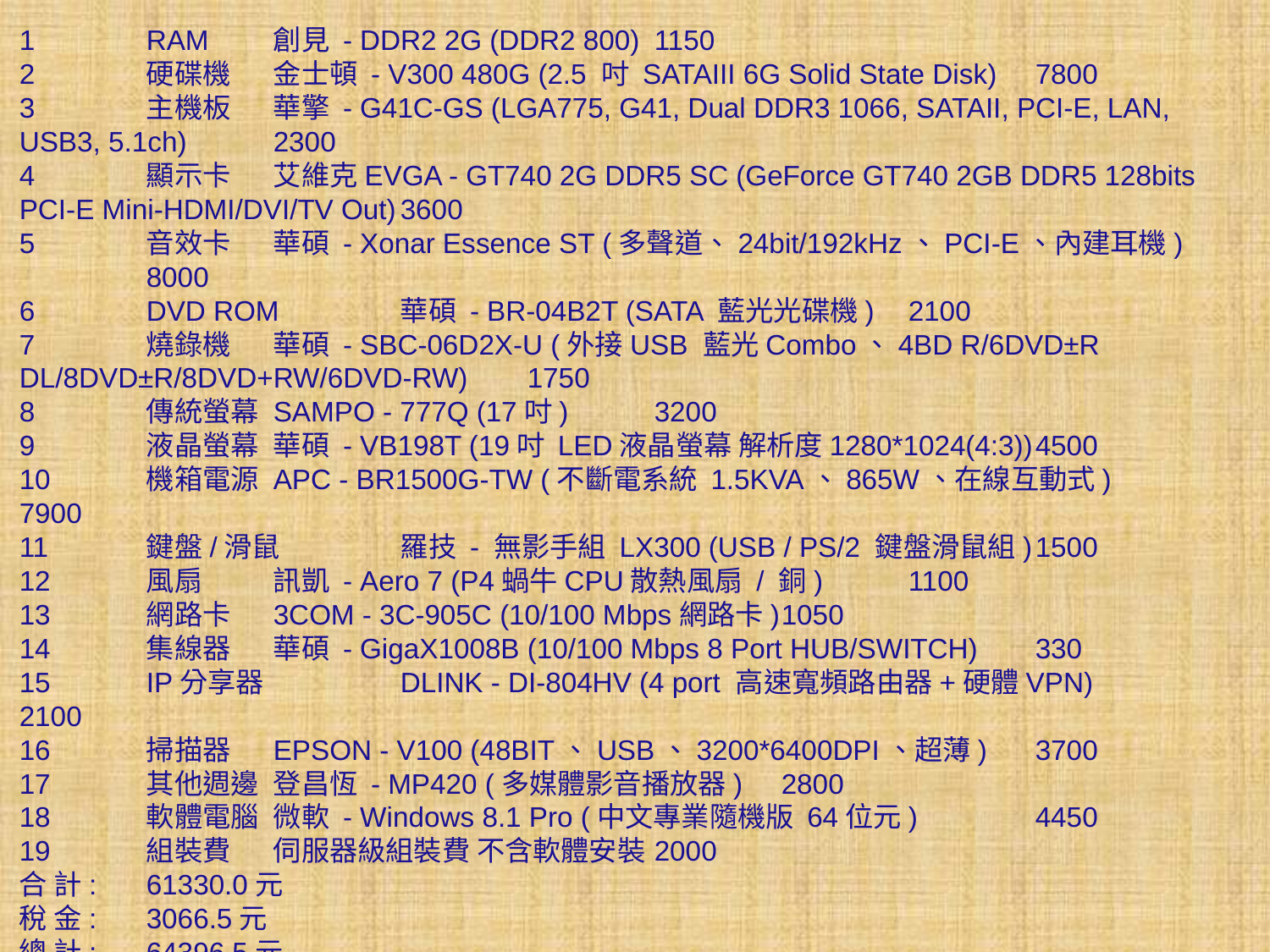

1	RAM  	創見 - DDR2 2G (DDR2 800)	1150
2	硬碟機  	金士頓 - V300 480G (2.5 吋 SATAIII 6G Solid State Disk)	7800
3	主機板  	華擎 - G41C-GS (LGA775, G41, Dual DDR3 1066, SATAII, PCI-E, LAN, USB3, 5.1ch)	2300
4	顯示卡  	艾維克EVGA - GT740 2G DDR5 SC (GeForce GT740 2GB DDR5 128bits PCI-E Mini-HDMI/DVI/TV Out)	3600
5	音效卡  	華碩 - Xonar Essence ST (多聲道、24bit/192kHz、PCI-E、內建耳機)	8000
6	DVD ROM  	華碩 - BR-04B2T (SATA 藍光光碟機)	2100
7	燒錄機  	華碩 - SBC-06D2X-U (外接USB 藍光Combo、4BD R/6DVD±R DL/8DVD±R/8DVD+RW/6DVD-RW)	1750
8	傳統螢幕  	SAMPO - 777Q (17吋)	3200
9	液晶螢幕  	華碩 - VB198T (19吋 LED液晶螢幕 解析度1280*1024(4:3))	4500
10	機箱電源  	APC - BR1500G-TW (不斷電系統 1.5KVA、865W、在線互動式)	7900
11	鍵盤/滑鼠  	羅技 - 無影手組 LX300 (USB / PS/2 鍵盤滑鼠組)	1500
12	風扇  	訊凱 - Aero 7 (P4蝸牛CPU散熱風扇 / 銅)	1100
13	網路卡  	3COM - 3C-905C (10/100 Mbps網路卡)	1050
14	集線器  	華碩 - GigaX1008B (10/100 Mbps 8 Port HUB/SWITCH)	330
15	IP分享器  	DLINK - DI-804HV (4 port 高速寬頻路由器+硬體VPN)	2100
16	掃描器  	EPSON - V100 (48BIT、USB、3200*6400DPI、超薄)	3700
17	其他週邊  	登昌恆 - MP420 (多媒體影音播放器)	2800
18	軟體電腦  	微軟 - Windows 8.1 Pro (中文專業隨機版 64位元)	4450
19	組裝費  	伺服器級組裝費 不含軟體安裝	2000
合 計:  	61330.0元
稅 金:  	3066.5元
總 計:  	64396.5元